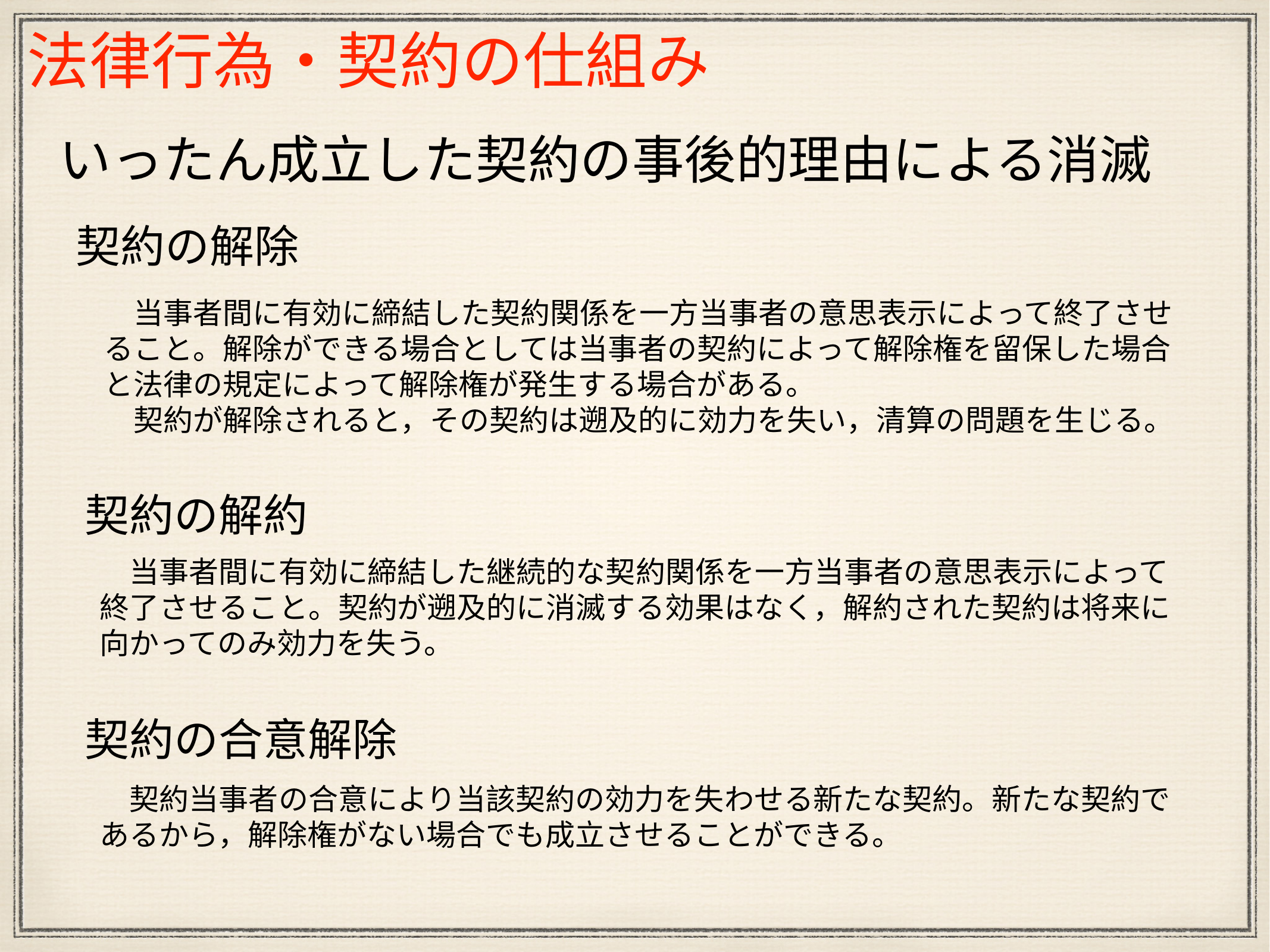

法律行為・契約の仕組み
いったん成立した契約の事後的理由による消滅
契約の解除
　当事者間に有効に締結した契約関係を一方当事者の意思表示によって終了させること。解除ができる場合としては当事者の契約によって解除権を留保した場合と法律の規定によって解除権が発生する場合がある。
　契約が解除されると，その契約は遡及的に効力を失い，清算の問題を生じる。
契約の解約
　当事者間に有効に締結した継続的な契約関係を一方当事者の意思表示によって終了させること。契約が遡及的に消滅する効果はなく，解約された契約は将来に向かってのみ効力を失う。
契約の合意解除
　契約当事者の合意により当該契約の効力を失わせる新たな契約。新たな契約であるから，解除権がない場合でも成立させることができる。